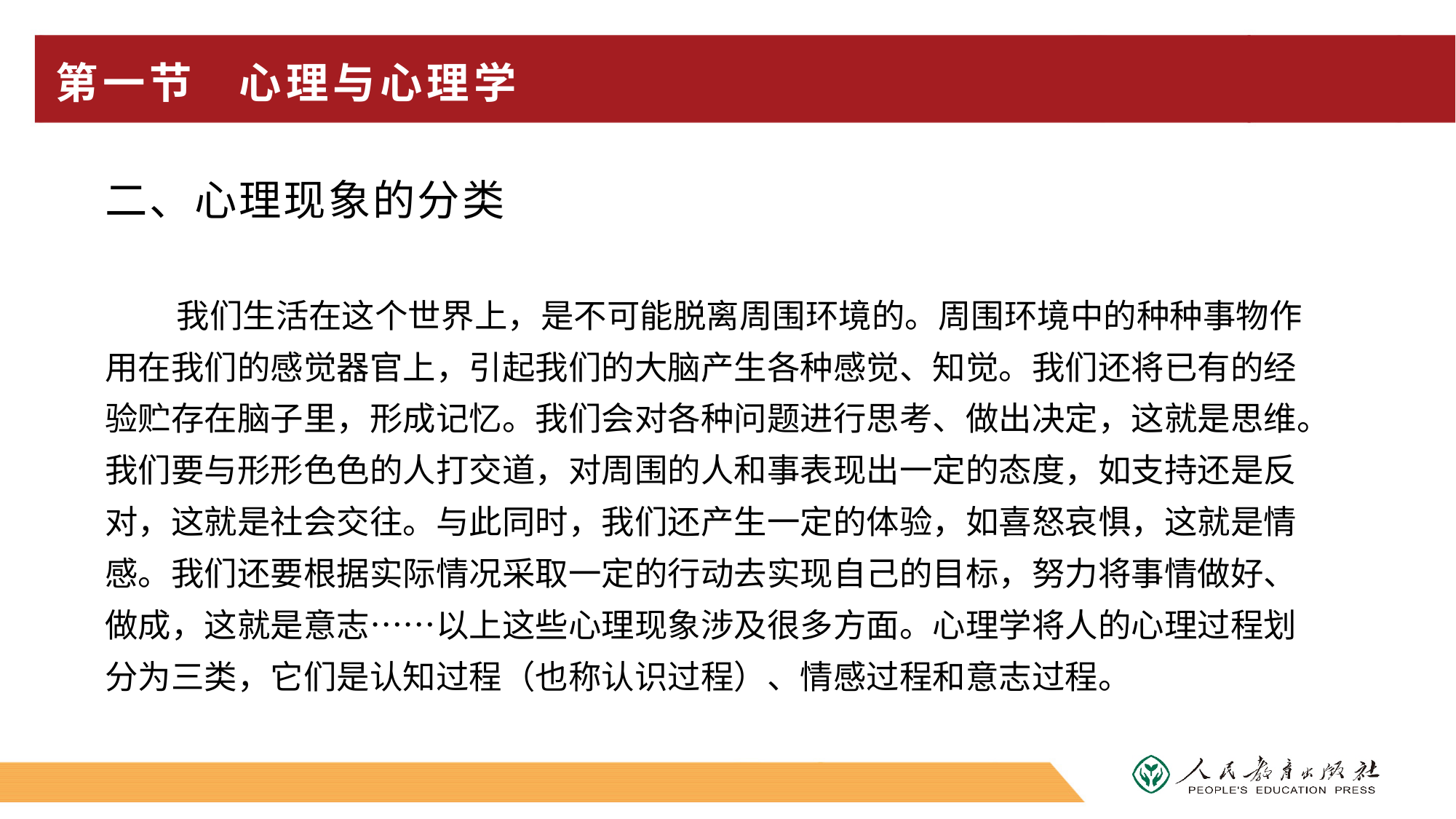

# 第一节   心理与心理学
二、心理现象的分类
我们生活在这个世界上，是不可能脱离周围环境的。周围环境中的种种事物作用在我们的感觉器官上，引起我们的大脑产生各种感觉、知觉。我们还将已有的经验贮存在脑子里，形成记忆。我们会对各种问题进行思考、做出决定，这就是思维。我们要与形形色色的人打交道，对周围的人和事表现出一定的态度，如支持还是反对，这就是社会交往。与此同时，我们还产生一定的体验，如喜怒哀惧，这就是情感。我们还要根据实际情况采取一定的行动去实现自己的目标，努力将事情做好、做成，这就是意志……以上这些心理现象涉及很多方面。心理学将人的心理过程划分为三类，它们是认知过程（也称认识过程）、情感过程和意志过程。